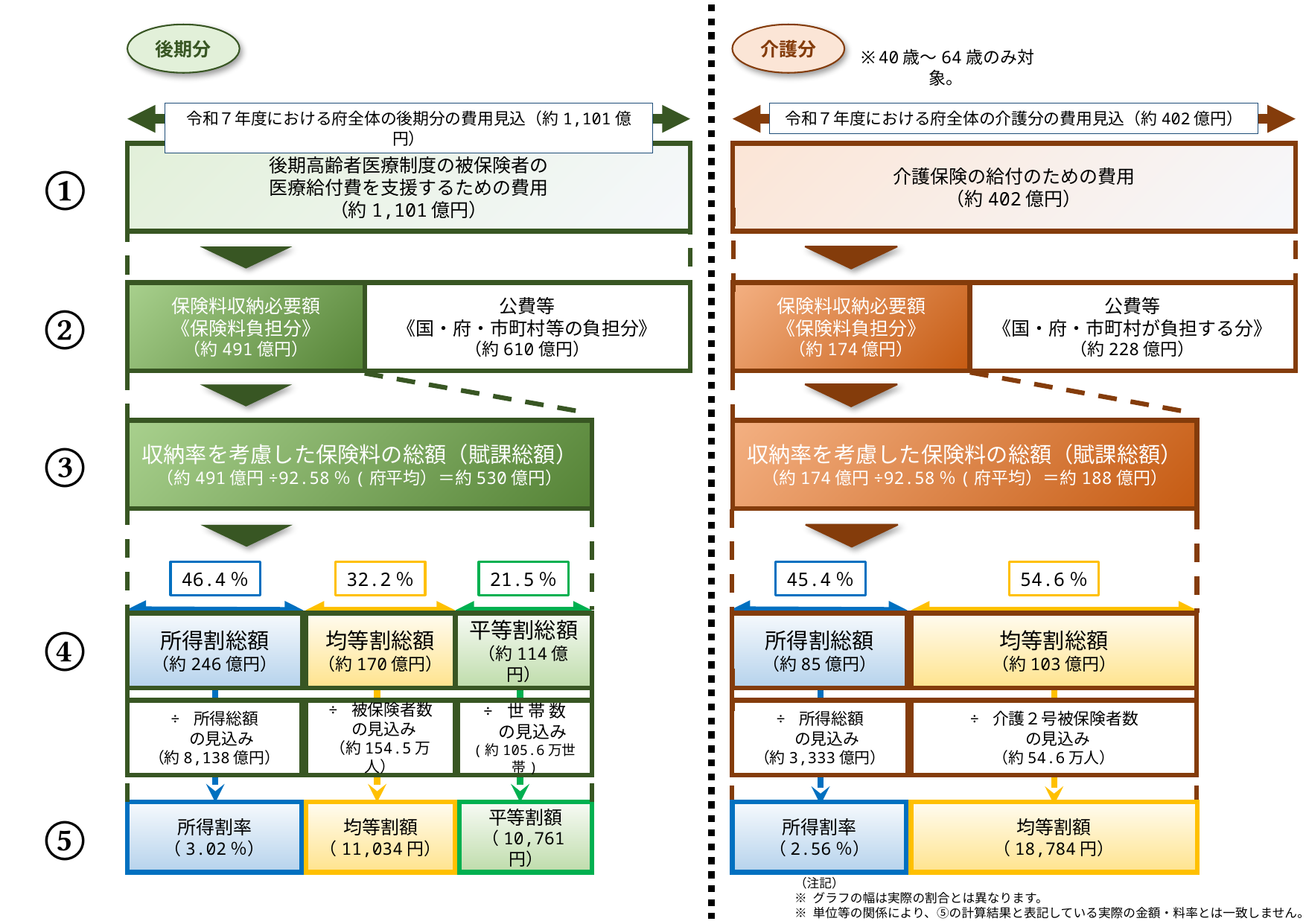

後期分
介護分
令和７年度における府全体の後期分の費用見込（約1,101億円）
令和７年度における府全体の介護分の費用見込（約402億円）
後期高齢者医療制度の被保険者の
医療給付費を支援するための費用
（約1,101億円）
介護保険の給付のための費用
（約402億円）
①

保険料収納必要額
《保険料負担分》
（約491億円）
保険料収納必要額
《保険料負担分》
（約174億円）
公費等
《国・府・市町村等の負担分》
（約610億円）
公費等
《国・府・市町村が負担する分》
（約228億円）
②

収納率を考慮した保険料の総額（賦課総額）
（約491億円÷92.58％(府平均）＝約530億円）
収納率を考慮した保険料の総額（賦課総額）
（約174億円÷92.58％(府平均）＝約188億円）
③

46.4％
32.2％
21.5％
45.4％
54.6％
④
所得割総額
（約246億円）
所得割総額
（約85億円）
均等割総額
（約170億円）
平等割総額
（約114億円）
均等割総額
（約103億円）
÷ 所得総額
   の見込み
（約8,138億円）
÷ 被保険者数
 の見込み
（約154.5万人）
÷ 世 帯 数
   の見込み
(約105.6万世帯)
÷ 所得総額
   の見込み
（約3,333億円）
÷ 介護２号被保険者数
 の見込み
（約54.6万人）
⑤
所得割率
（3.02％）
均等割額
（11,034円）
平等割額
（10,761円）
所得割率
（2.56％）
均等割額
（18,784円）
※40歳～64歳のみ対象。
（注記）
※ グラフの幅は実際の割合とは異なります。
※ 単位等の関係により、⑤の計算結果と表記している実際の金額・料率とは一致しません。